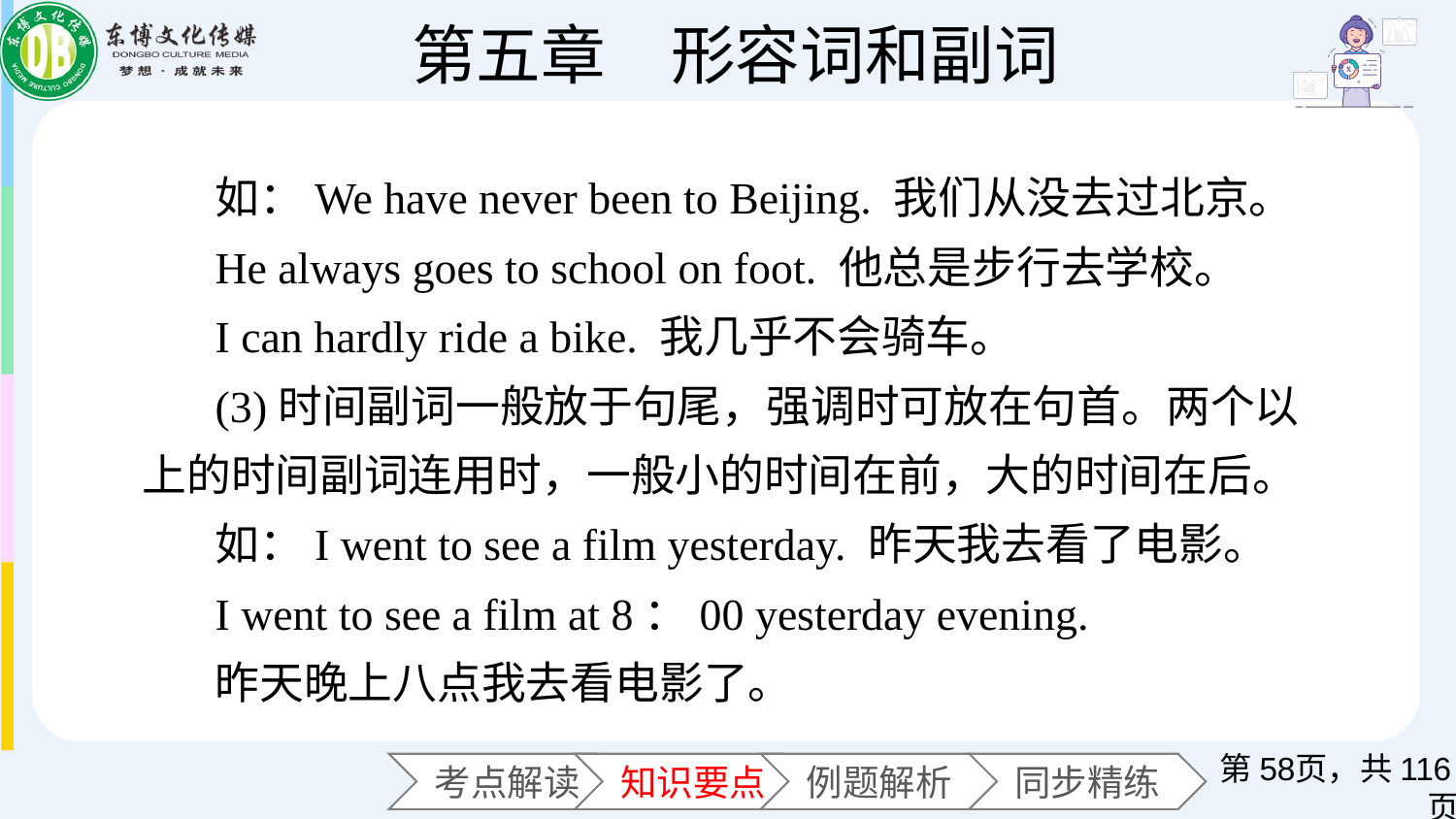

如：We have never been to Beijing. 我们从没去过北京。
He always goes to school on foot. 他总是步行去学校。
I can hardly ride a bike. 我几乎不会骑车。
(3)时间副词一般放于句尾，强调时可放在句首。两个以上的时间副词连用时，一般小的时间在前，大的时间在后。
如：I went to see a film yesterday. 昨天我去看了电影。
I went to see a film at 8：00 yesterday evening.
昨天晚上八点我去看电影了。
第58页，共116页